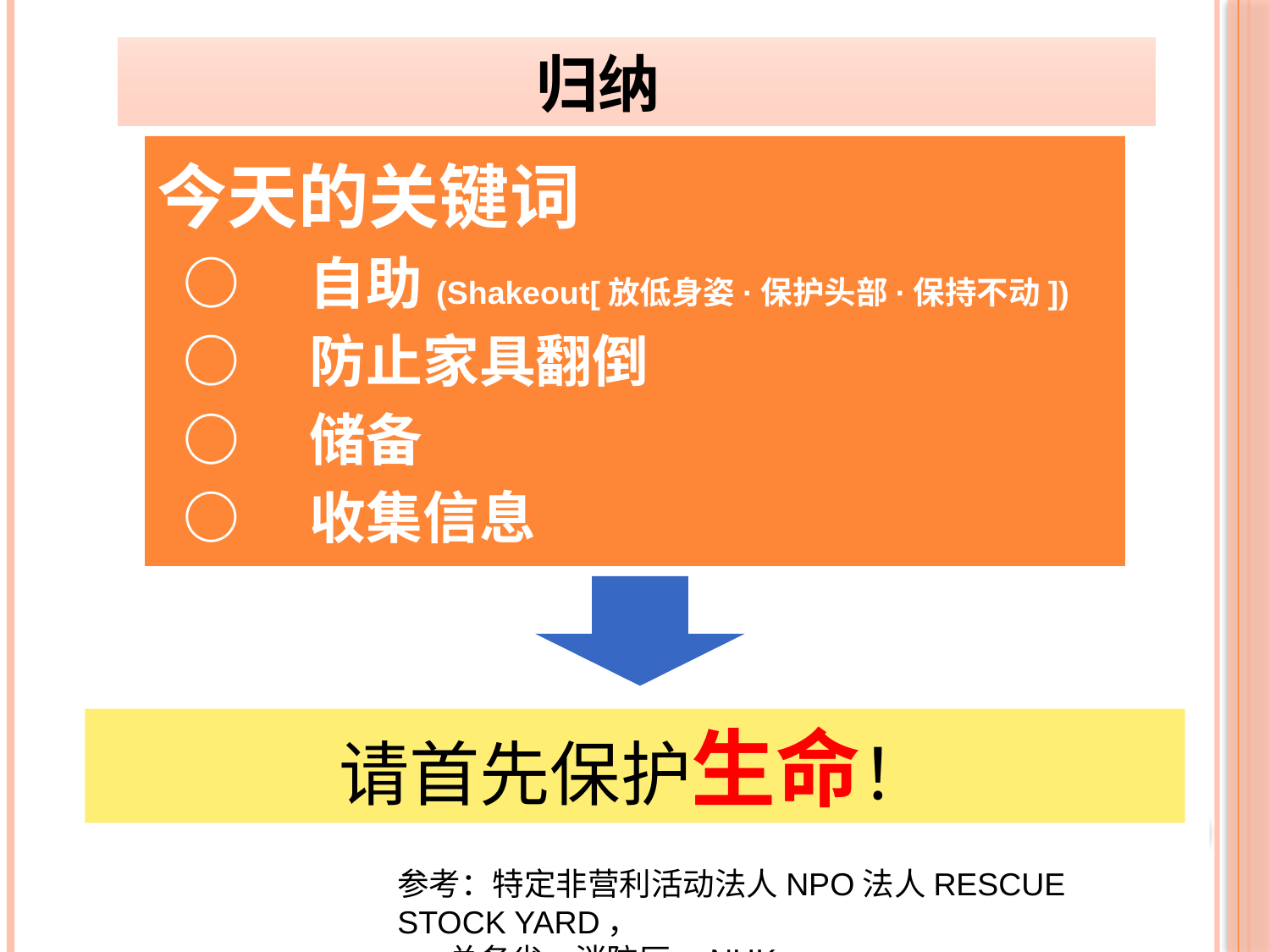

# 归纳
今天的关键词
  ○　自助(Shakeout[放低身姿·保护头部·保持不动])
  ○　防止家具翻倒
  ○　储备
  ○　收集信息

请首先保护生命！

参考：特定非营利活动法人NPO法人RESCUE STOCK YARD，
      总务省，消防厅，NHK